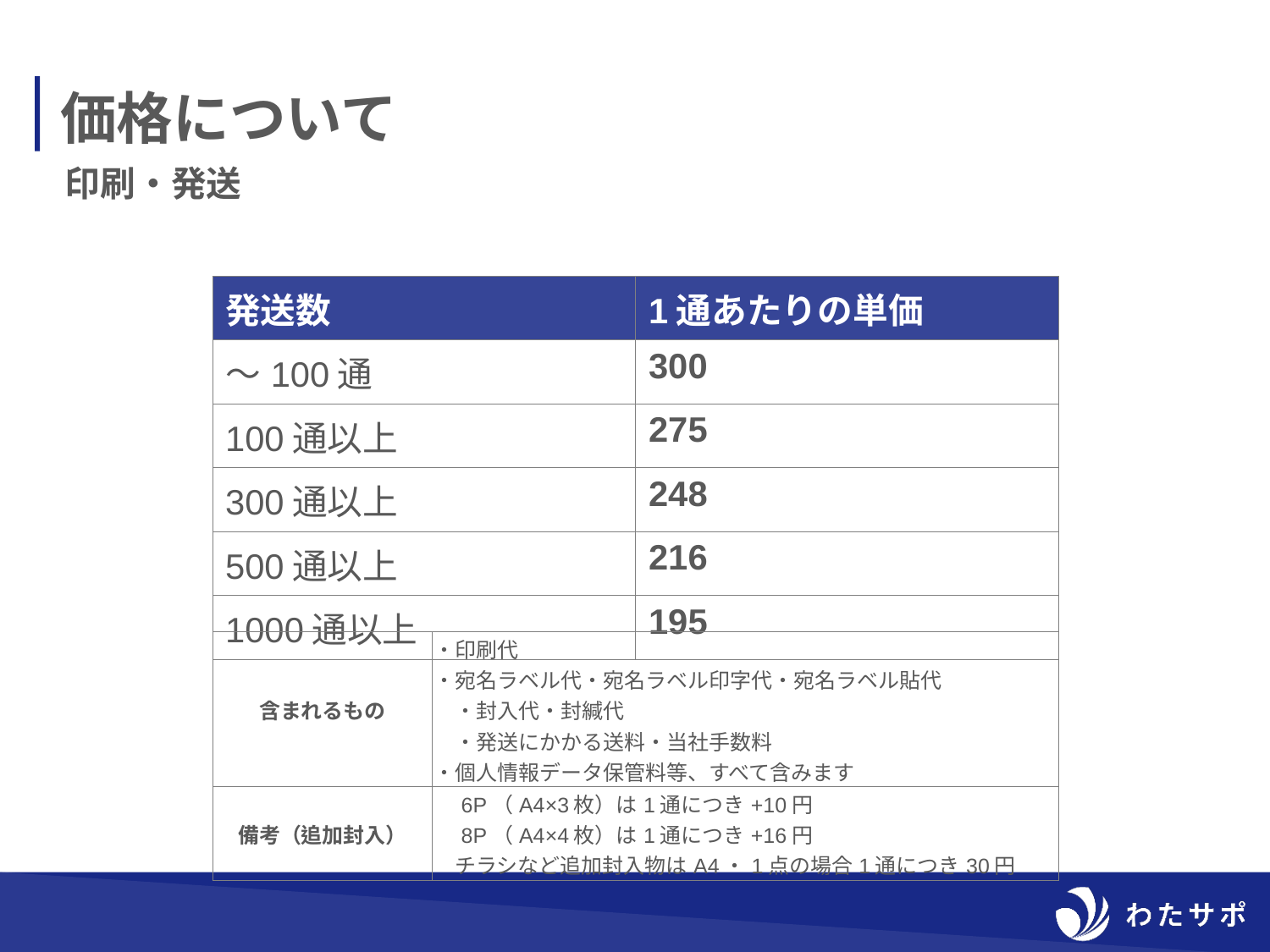

価格について
印刷・発送
| 発送数 | 1通あたりの単価 |
| --- | --- |
| ～100通 | 300 |
| 100通以上 | 275 |
| 300通以上 | 248 |
| 500通以上 | 216 |
| 1000通以上 | 195 |

| 含まれるもの | ・印刷代 ・宛名ラベル代・宛名ラベル印字代・宛名ラベル貼代 　・封入代・封緘代 　・発送にかかる送料・当社手数料 ・個人情報データ保管料等、すべて含みます |
| --- | --- |
| 備考（追加封入） | 6P（A4×3枚）は1通につき+10円 　8P（A4×4枚）は1通につき+16円 　チラシなど追加封入物はA4・1点の場合1通につき30円 |